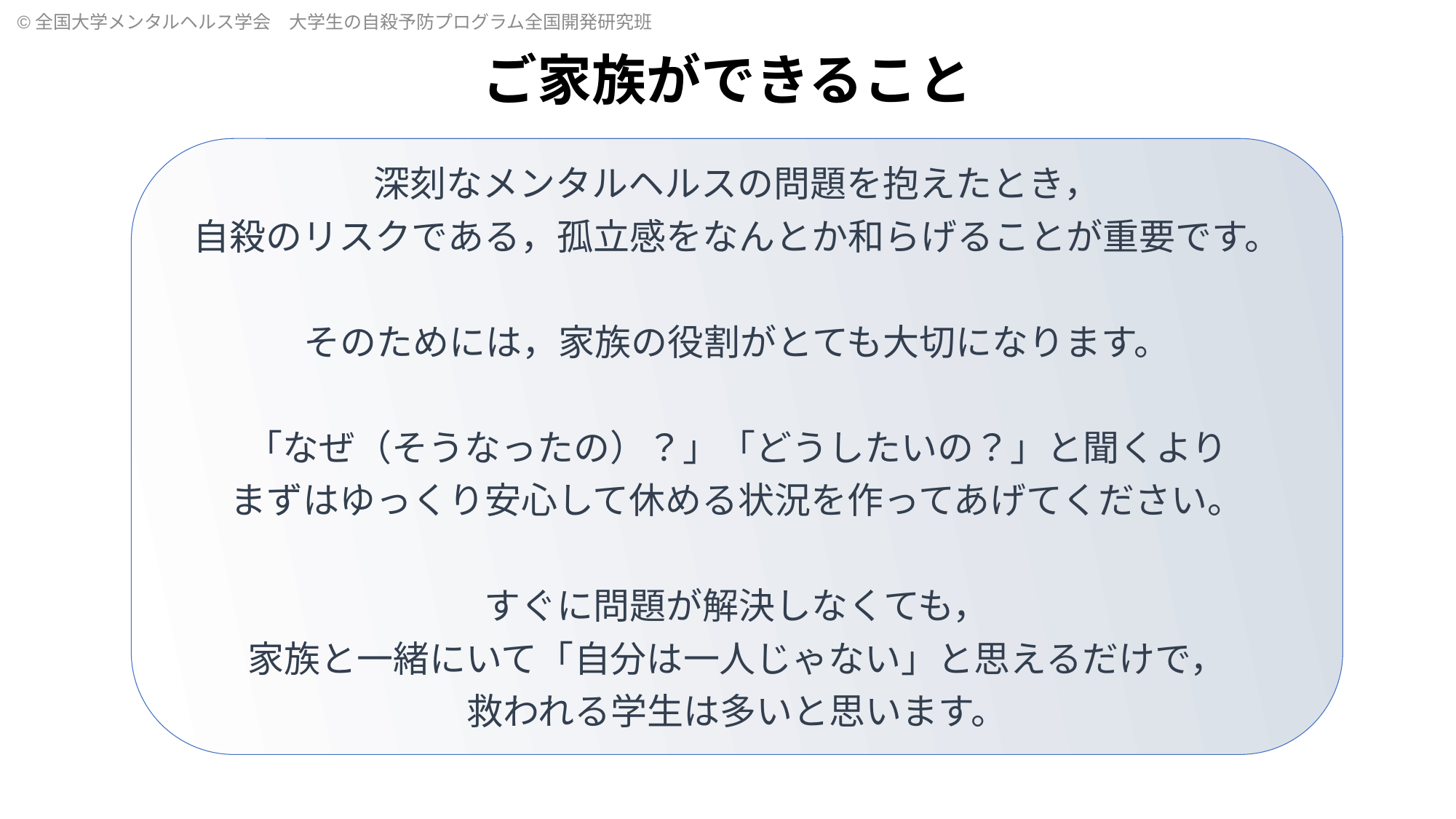

# ご家族ができること
深刻なメンタルヘルスの問題を抱えたとき，
自殺のリスクである，孤立感をなんとか和らげることが重要です。

そのためには，家族の役割がとても大切になります。

「なぜ（そうなったの）？」「どうしたいの？」と聞くより
まずはゆっくり安心して休める状況を作ってあげてください。

すぐに問題が解決しなくても，
家族と一緒にいて「自分は一人じゃない」と思えるだけで，
救われる学生は多いと思います。